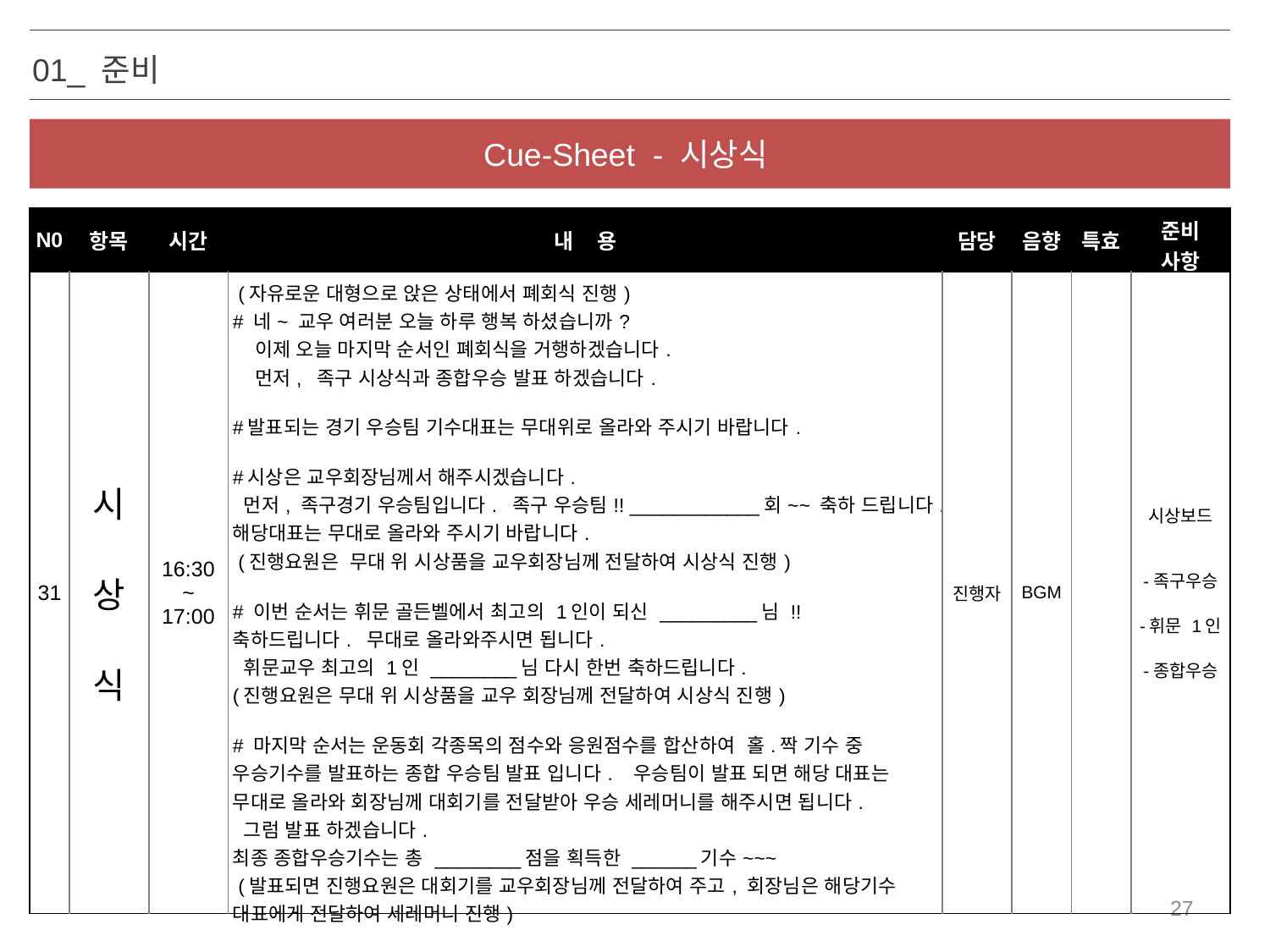

01_ 준비
Cue-Sheet  - 시상식
| N0 | 항목 | 시간 | 내 용 | 담당 | 음향 | 특효 | 준비 사항 |
| --- | --- | --- | --- | --- | --- | --- | --- |
| 31 | 시 상 식 | 16:30 ~ 17:00 | (자유로운 대형으로 앉은 상태에서 폐회식 진행) # 네~ 교우 여러분 오늘 하루 행복 하셨습니까? 이제 오늘 마지막 순서인 폐회식을 거행하겠습니다. 먼저, 족구 시상식과 종합우승 발표 하겠습니다. #발표되는 경기 우승팀 기수대표는 무대위로 올라와 주시기 바랍니다. #시상은 교우회장님께서 해주시겠습니다. 먼저, 족구경기 우승팀입니다. 족구 우승팀!! \_\_\_\_\_\_\_\_\_\_\_\_회~~ 축하 드립니다. 해당대표는 무대로 올라와 주시기 바랍니다. (진행요원은 무대 위 시상품을 교우회장님께 전달하여 시상식 진행) # 이번 순서는 휘문 골든벨에서 최고의 1인이 되신 \_\_\_\_\_\_\_\_\_님 !! 축하드립니다. 무대로 올라와주시면 됩니다. 휘문교우 최고의 1인 \_\_\_\_\_\_\_\_님 다시 한번 축하드립니다. (진행요원은 무대 위 시상품을 교우 회장님께 전달하여 시상식 진행) # 마지막 순서는 운동회 각종목의 점수와 응원점수를 합산하여 홀.짝 기수 중 우승기수를 발표하는 종합 우승팀 발표 입니다. 우승팀이 발표 되면 해당 대표는 무대로 올라와 회장님께 대회기를 전달받아 우승 세레머니를 해주시면 됩니다. 그럼 발표 하겠습니다. 최종 종합우승기수는 총 \_\_\_\_\_\_\_\_점을 획득한 \_\_\_\_\_\_기수~~~ (발표되면 진행요원은 대회기를 교우회장님께 전달하여 주고, 회장님은 해당기수 대표에게 전달하여 세레머니 진행) | 진행자 | BGM |  | 시상보드 -족구우승 -휘문 1인 -종합우승 |
27